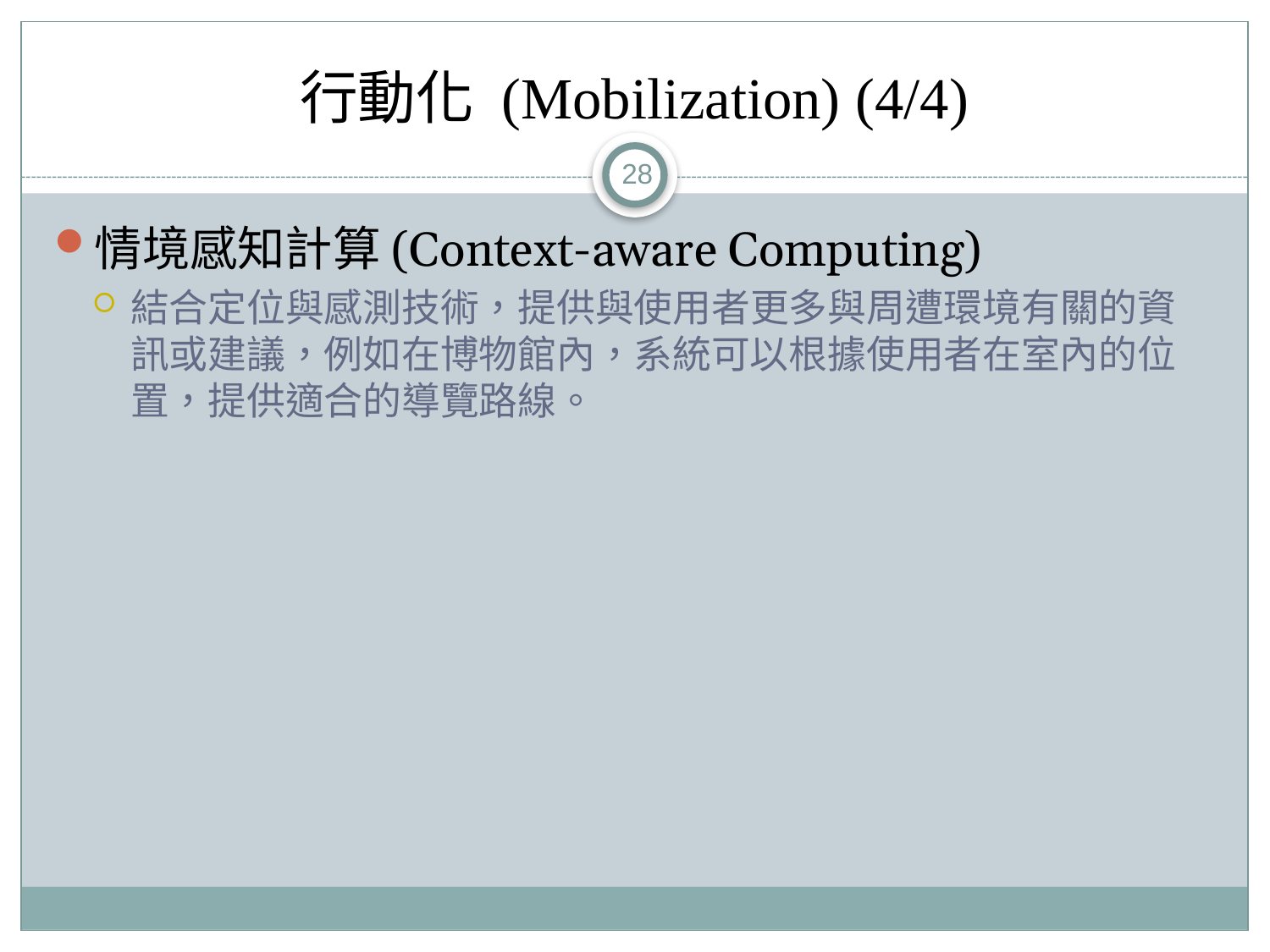

# 行動化 (Mobilization) (4/4)
28
情境感知計算(Context-aware Computing)
結合定位與感測技術，提供與使用者更多與周遭環境有關的資訊或建議，例如在博物館內，系統可以根據使用者在室內的位置，提供適合的導覽路線。